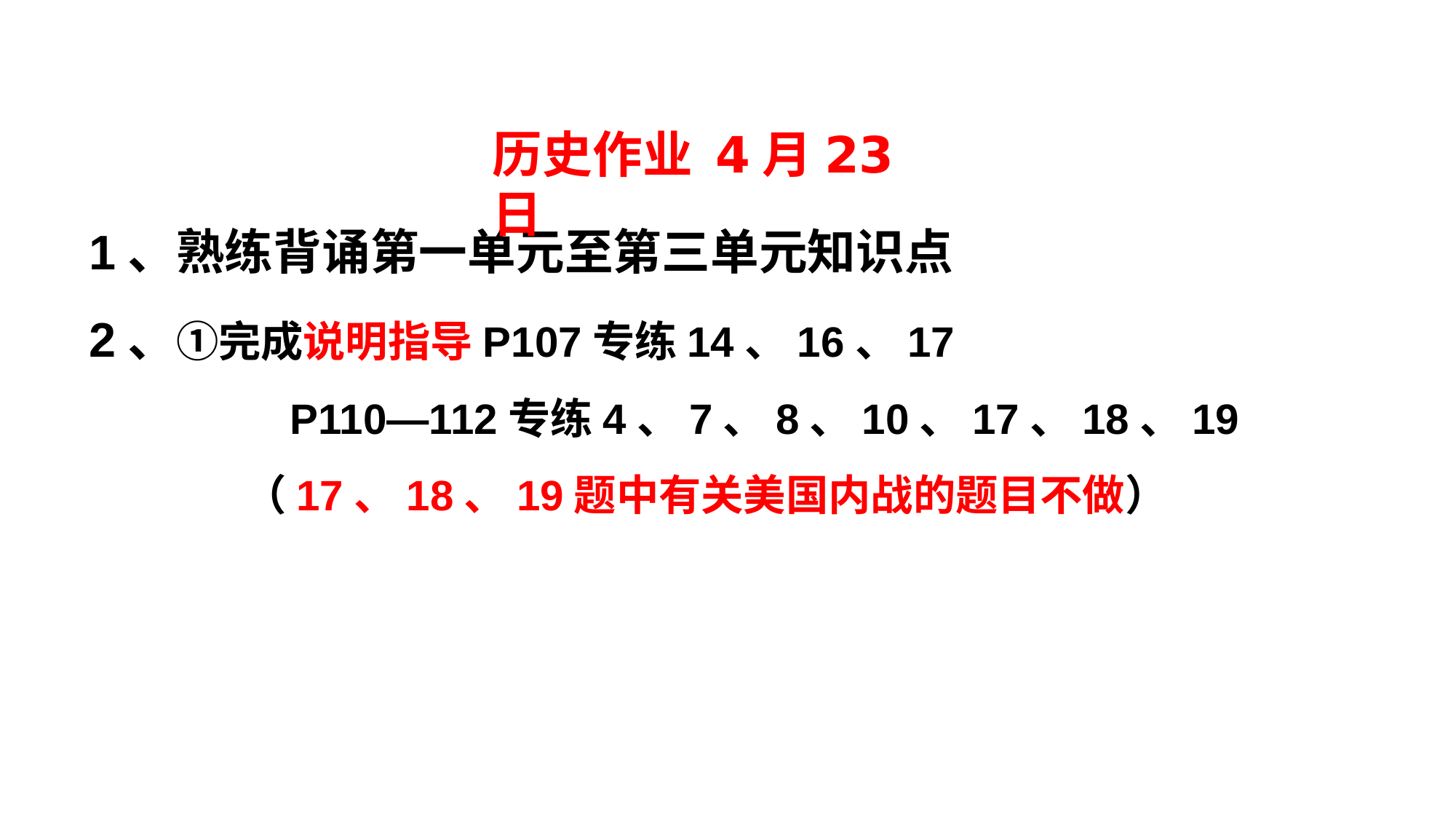

历史作业 4月23日
1、熟练背诵第一单元至第三单元知识点
2、①完成说明指导P107专练14、16、17
                 P110—112专练4、7、8、10、17、18、19
               （17、18、19题中有关美国内战的题目不做）